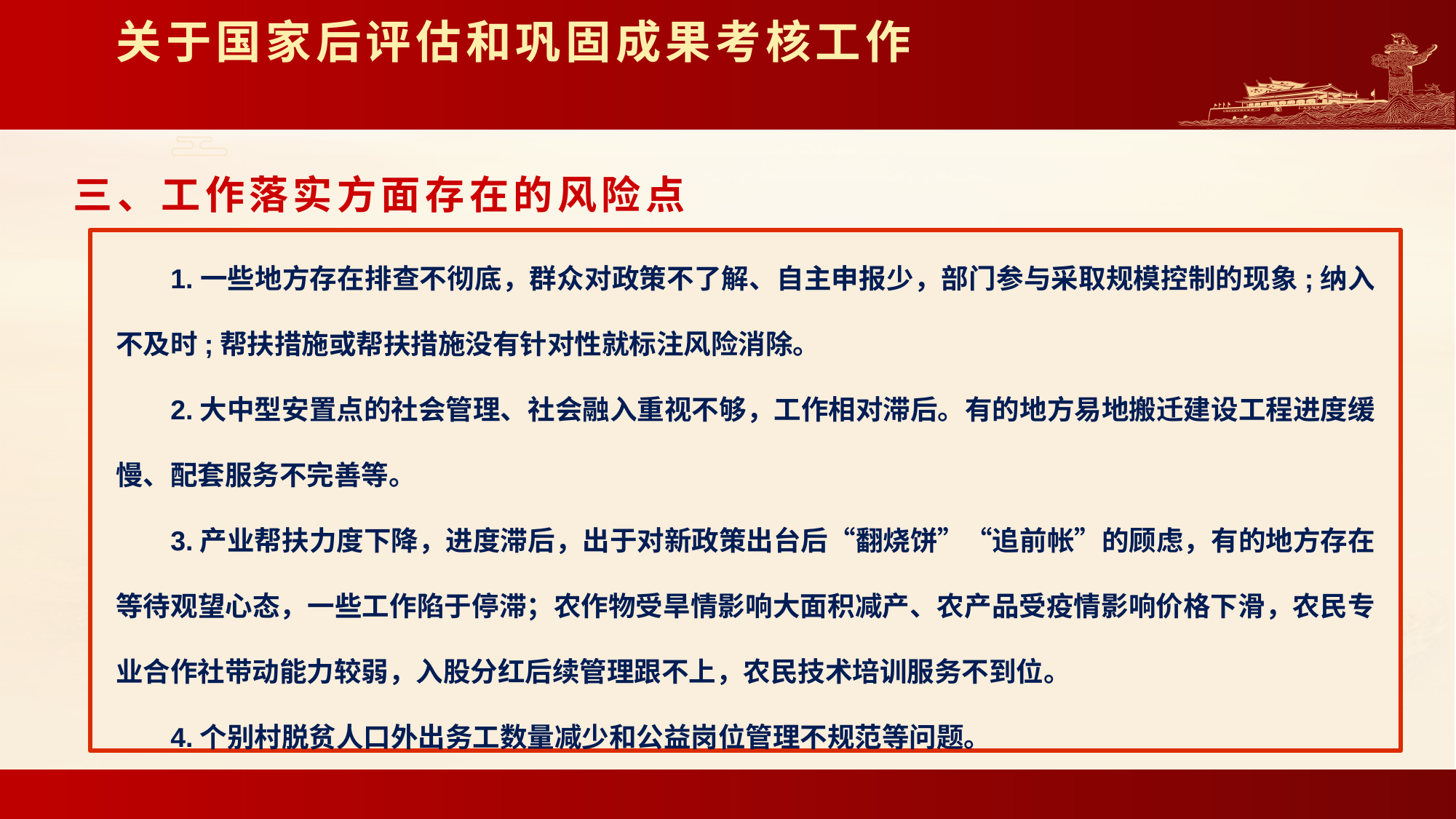

# 关于国家后评估和巩固成果考核工作
三、工作落实方面存在的风险点
1.一些地方存在排查不彻底，群众对政策不了解、自主申报少，部门参与采取规模控制的现象;纳入不及时;帮扶措施或帮扶措施没有针对性就标注风险消除。
2.大中型安置点的社会管理、社会融入重视不够，工作相对滞后。有的地方易地搬迁建设工程进度缓慢、配套服务不完善等。
3.产业帮扶力度下降，进度滞后，出于对新政策出台后“翻烧饼”“追前帐”的顾虑，有的地方存在等待观望心态，一些工作陷于停滞；农作物受旱情影响大面积减产、农产品受疫情影响价格下滑，农民专业合作社带动能力较弱，入股分红后续管理跟不上，农民技术培训服务不到位。
4.个别村脱贫人口外出务工数量减少和公益岗位管理不规范等问题。